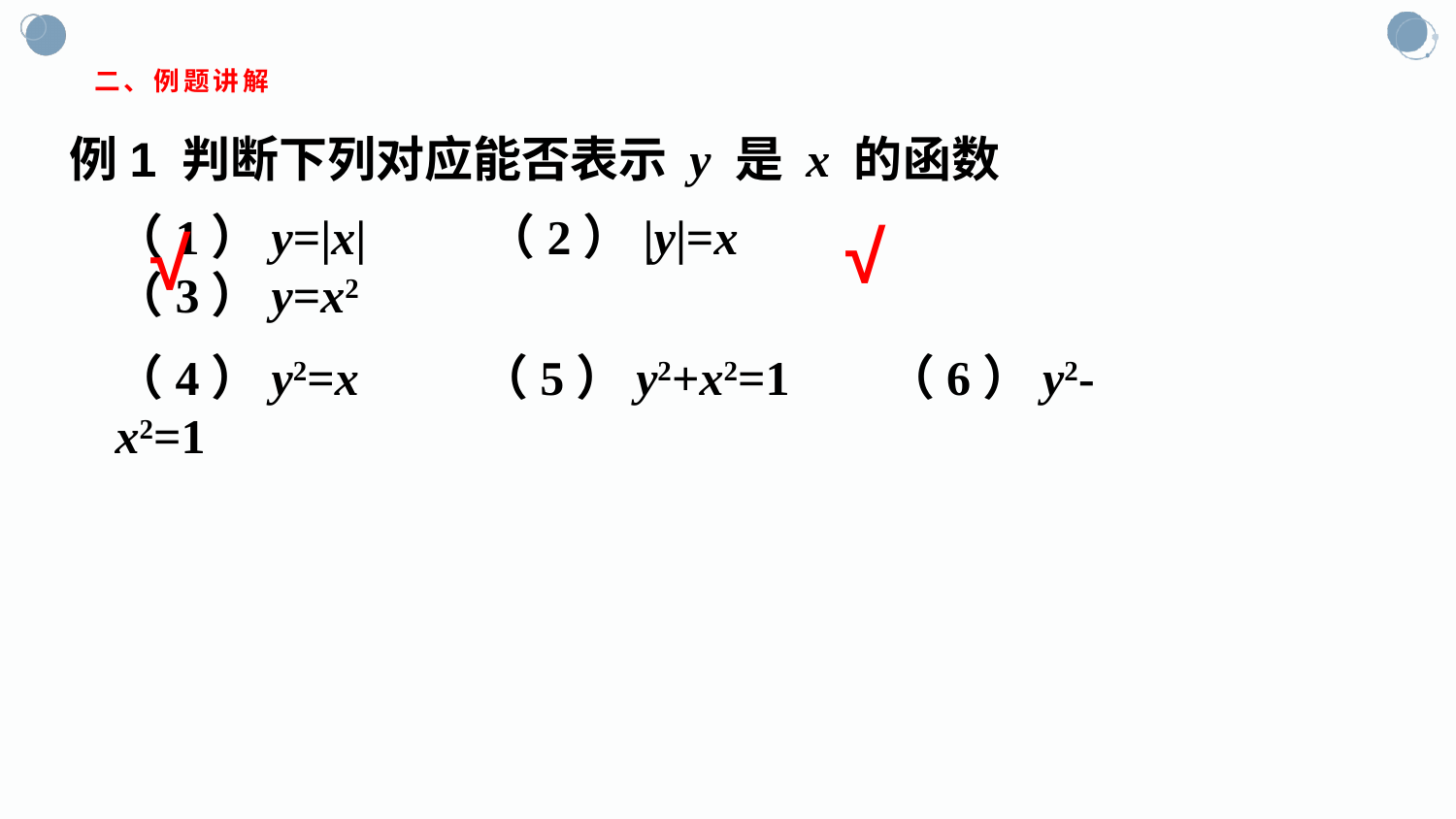

# 二、例题讲解

例1 判断下列对应能否表示 y 是 x 的函数
（1）y=|x|         （2）|y|=x            （3）y=x2
（4）y2=x         （5）y2+x2=1       （6）y2-x2=1
√
√